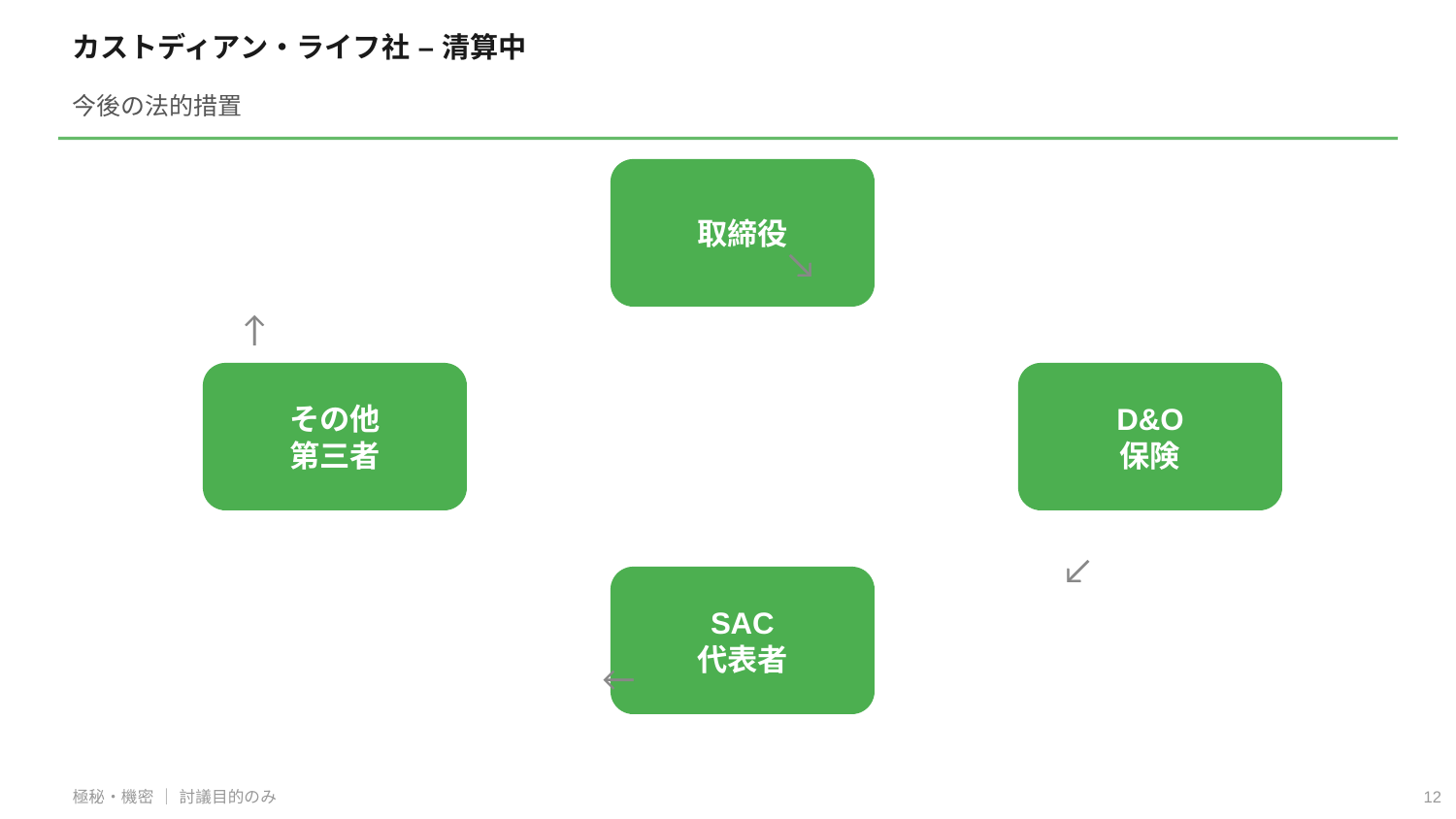

カストディアン・ライフ社 – 清算中
今後の法的措置

取締役
↘
↑

その他
第三者

D&O
保険
↙

SAC
代表者
←
極秘・機密 ｜ 討議目的のみ
12